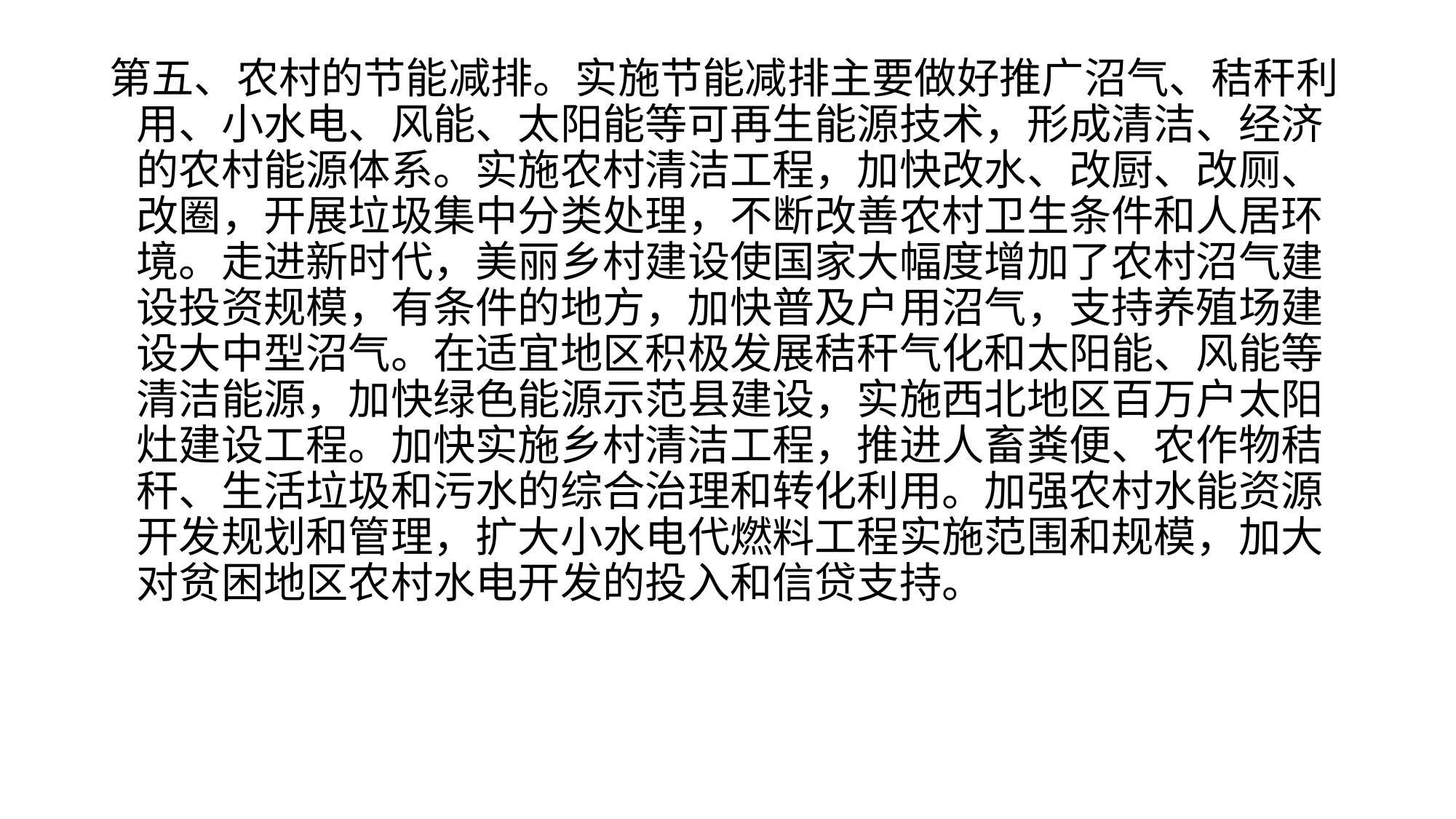

第五、农村的节能减排。实施节能减排主要做好推广沼气、秸秆利用、小水电、风能、太阳能等可再生能源技术，形成清洁、经济的农村能源体系。实施农村清洁工程，加快改水、改厨、改厕、改圈，开展垃圾集中分类处理，不断改善农村卫生条件和人居环境。走进新时代，美丽乡村建设使国家大幅度增加了农村沼气建设投资规模，有条件的地方，加快普及户用沼气，支持养殖场建设大中型沼气。在适宜地区积极发展秸秆气化和太阳能、风能等清洁能源，加快绿色能源示范县建设，实施西北地区百万户太阳灶建设工程。加快实施乡村清洁工程，推进人畜粪便、农作物秸秆、生活垃圾和污水的综合治理和转化利用。加强农村水能资源开发规划和管理，扩大小水电代燃料工程实施范围和规模，加大对贫困地区农村水电开发的投入和信贷支持。